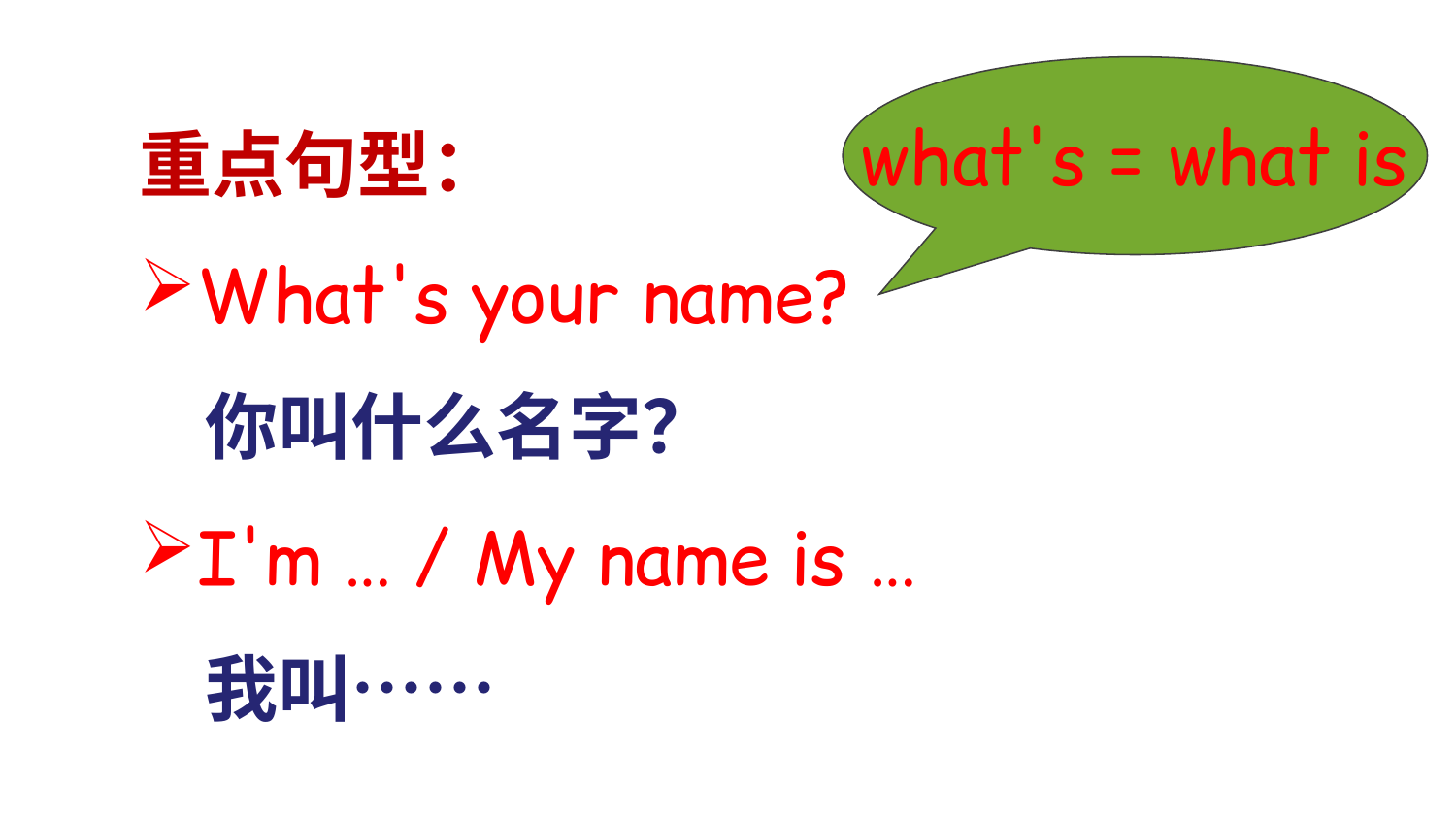

what's = what is
重点句型：
What's your name?
   你叫什么名字？
I'm … / My name is …
   我叫……